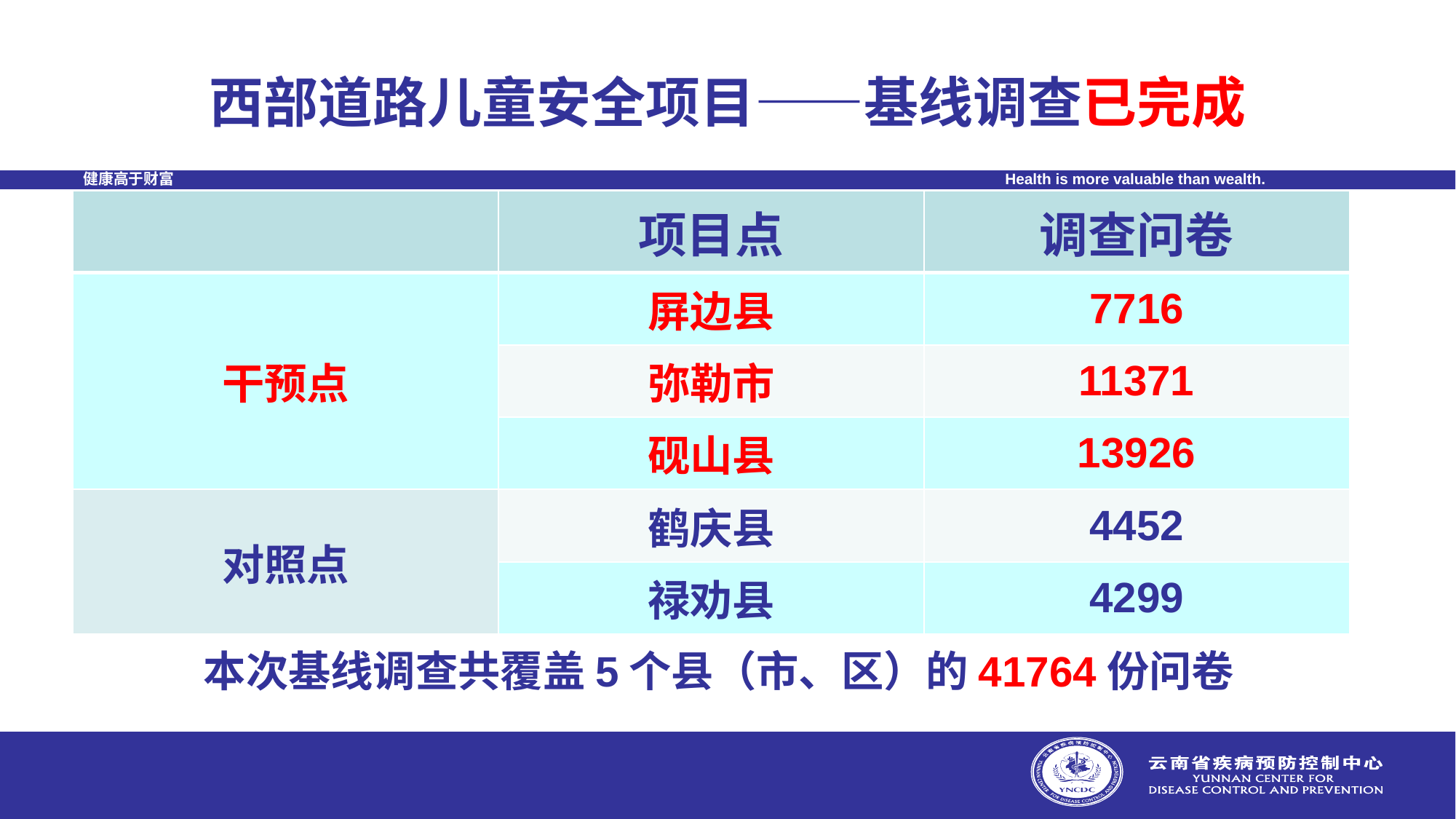

# 西部道路儿童安全项目——基线调查已完成
|  | 项目点 | 调查问卷 |
| --- | --- | --- |
| 干预点 | 屏边县 | 7716 |
|  | 弥勒市 | 11371 |
|  | 砚山县 | 13926 |
| 对照点 | 鹤庆县 | 4452 |
|  | 禄劝县 | 4299 |
本次基线调查共覆盖5个县（市、区）的41764份问卷